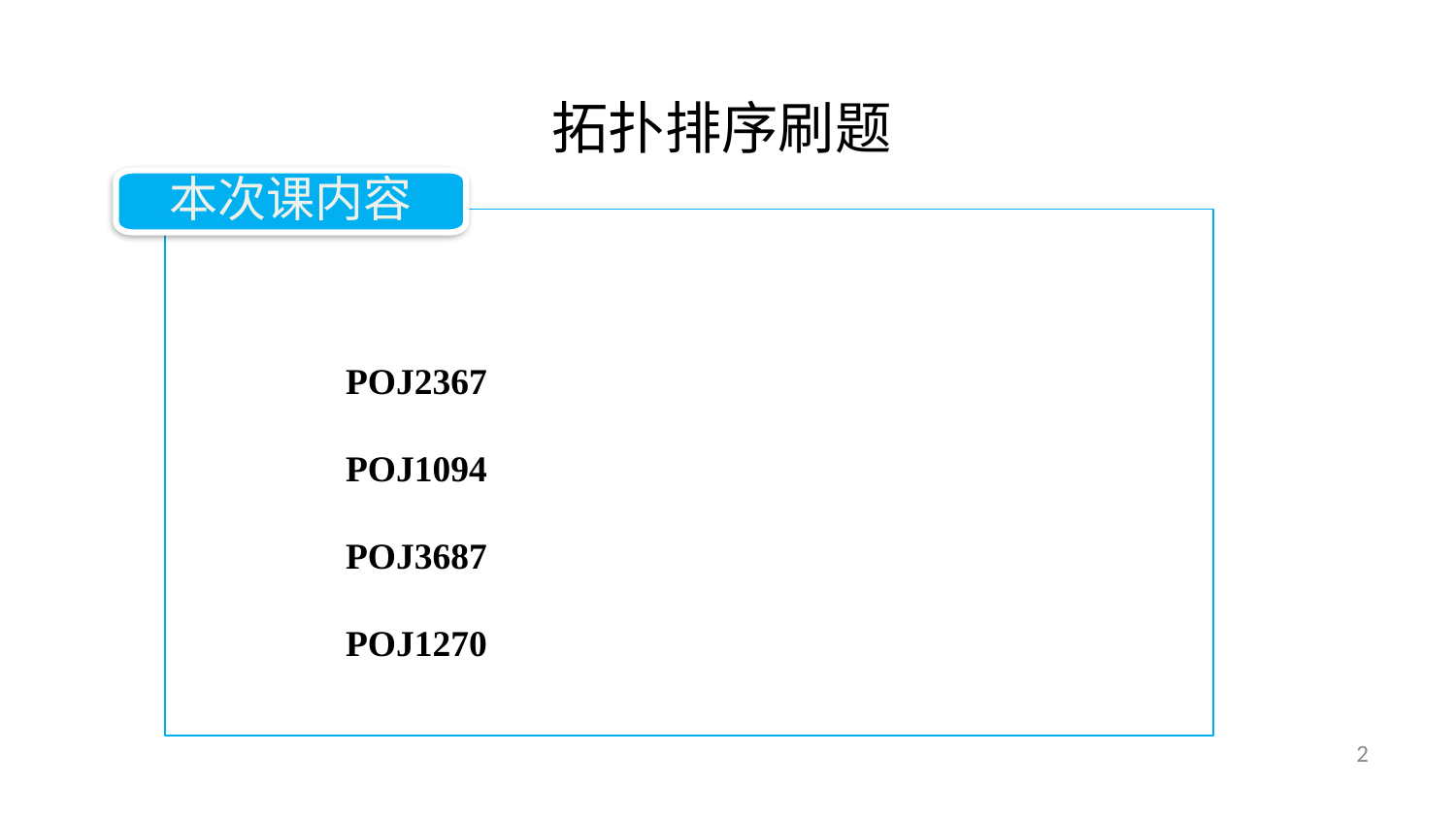

拓扑排序刷题
本次课内容

POJ2367
POJ1094
POJ3687
POJ1270
2